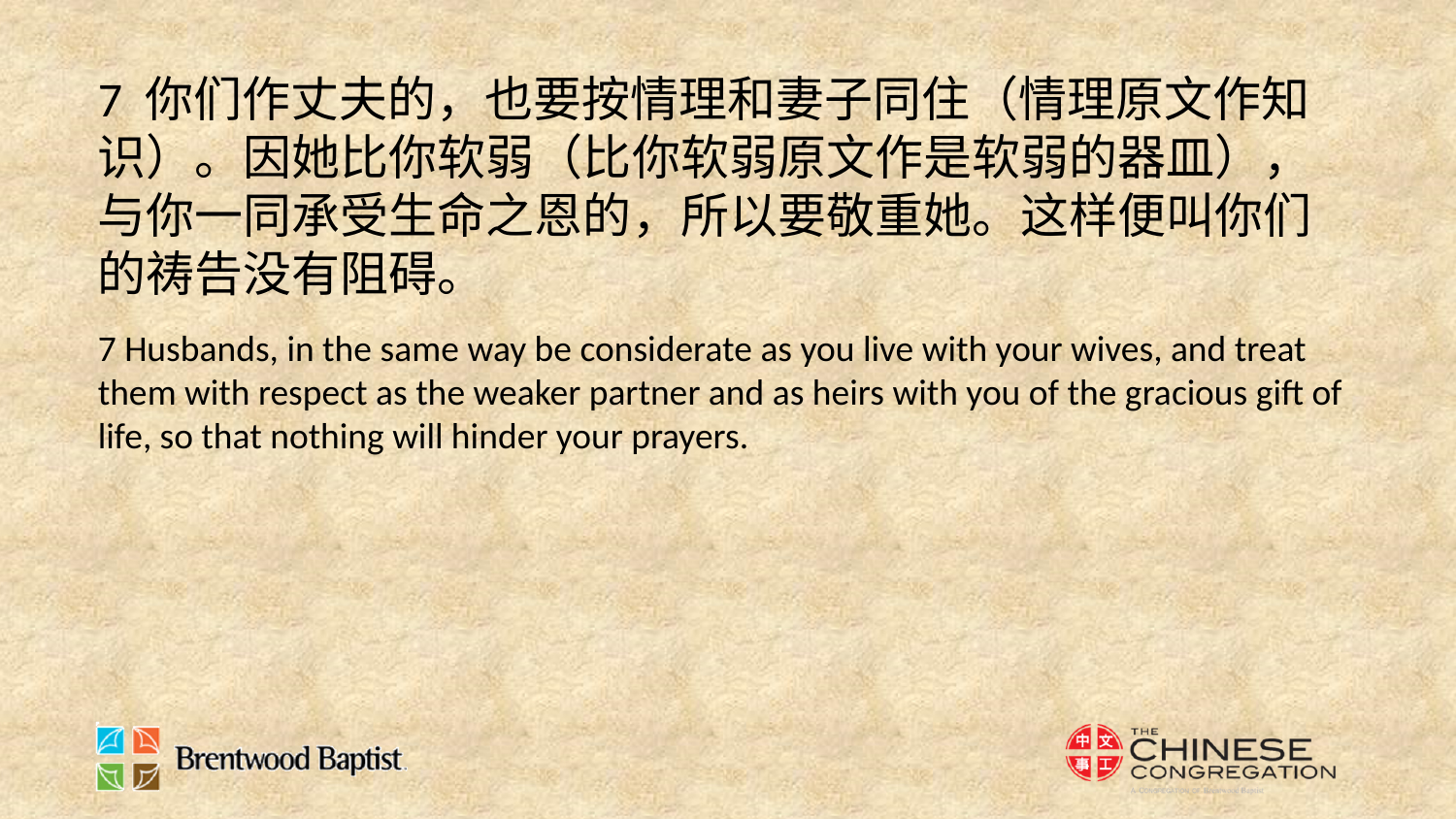

7 你们作丈夫的，也要按情理和妻子同住（情理原文作知识）。因她比你软弱（比你软弱原文作是软弱的器皿），与你一同承受生命之恩的，所以要敬重她。这样便叫你们的祷告没有阻碍。

7 Husbands, in the same way be considerate as you live with your wives, and treat them with respect as the weaker partner and as heirs with you of the gracious gift of life, so that nothing will hinder your prayers.